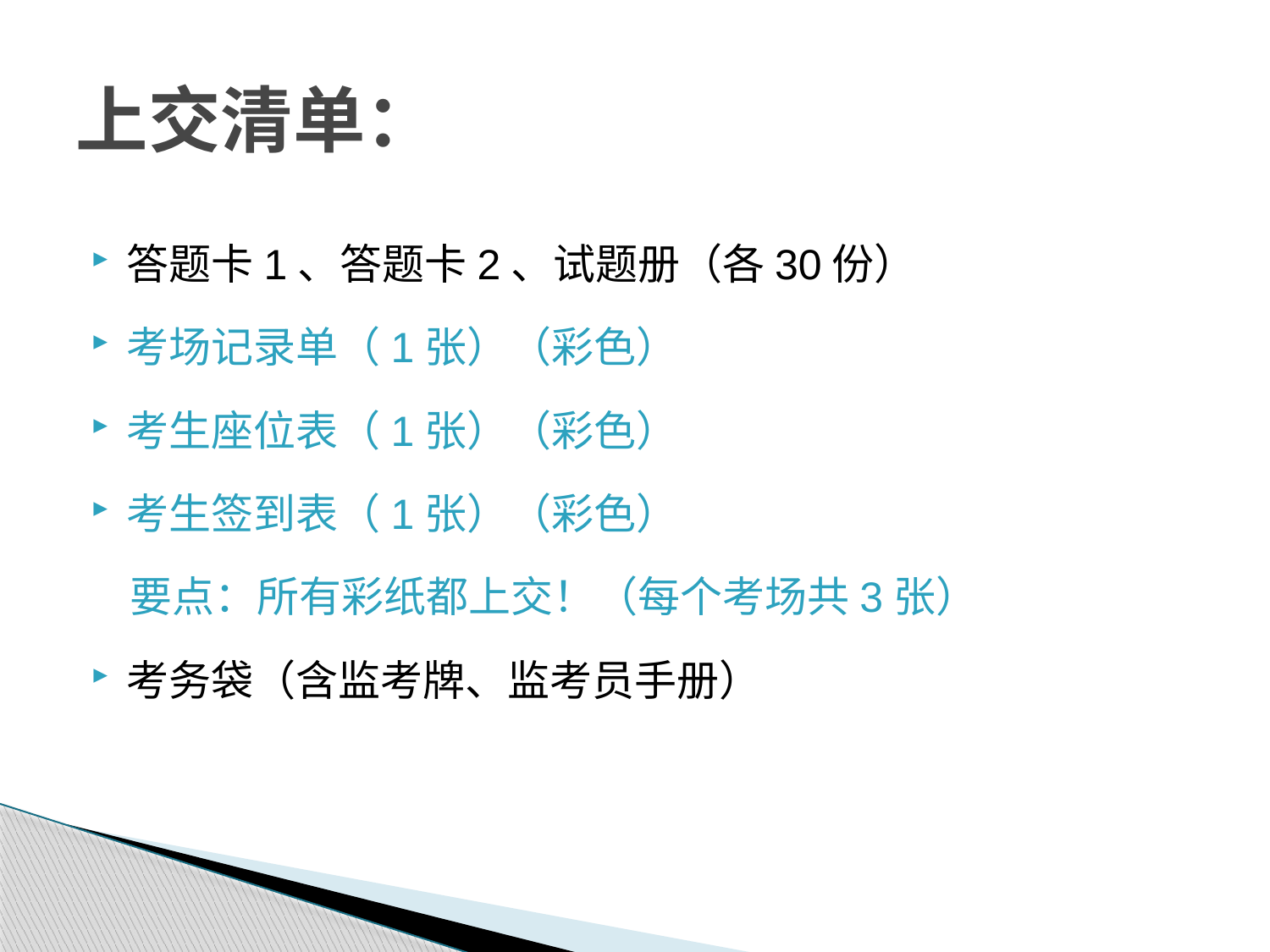

# 上交清单：
答题卡1、答题卡2、试题册（各30份）
考场记录单（1张）（彩色）
考生座位表（1张）（彩色）
考生签到表（1张）（彩色）
   要点：所有彩纸都上交！（每个考场共3张）
考务袋（含监考牌、监考员手册）